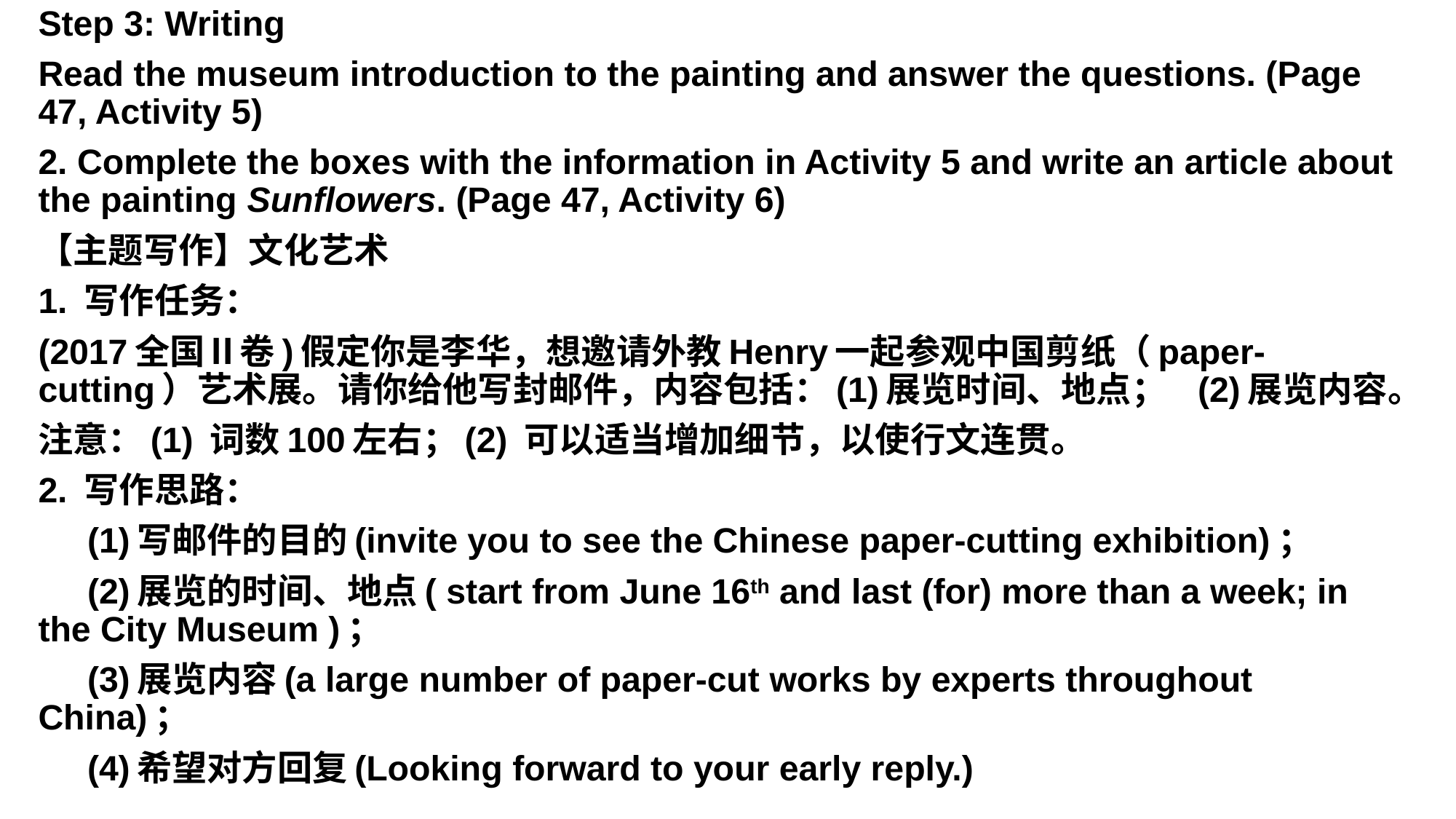

Step 3: Writing
Read the museum introduction to the painting and answer the questions. (Page 47, Activity 5)
2. Complete the boxes with the information in Activity 5 and write an article about the painting Sunflowers. (Page 47, Activity 6)
【主题写作】文化艺术
1. 写作任务：
(2017全国Ⅱ卷)假定你是李华，想邀请外教Henry一起参观中国剪纸（paper-cutting）艺术展。请你给他写封邮件，内容包括：(1)展览时间、地点；   (2)展览内容。
注意：(1) 词数100左右；(2) 可以适当增加细节，以使行文连贯。
2. 写作思路：
     (1)写邮件的目的(invite you to see the Chinese paper-cutting exhibition)；
     (2)展览的时间、地点( start from June 16th and last (for) more than a week; in the City Museum )；
     (3)展览内容(a large number of paper-cut works by experts throughout China)；
     (4)希望对方回复(Looking forward to your early reply.)

#